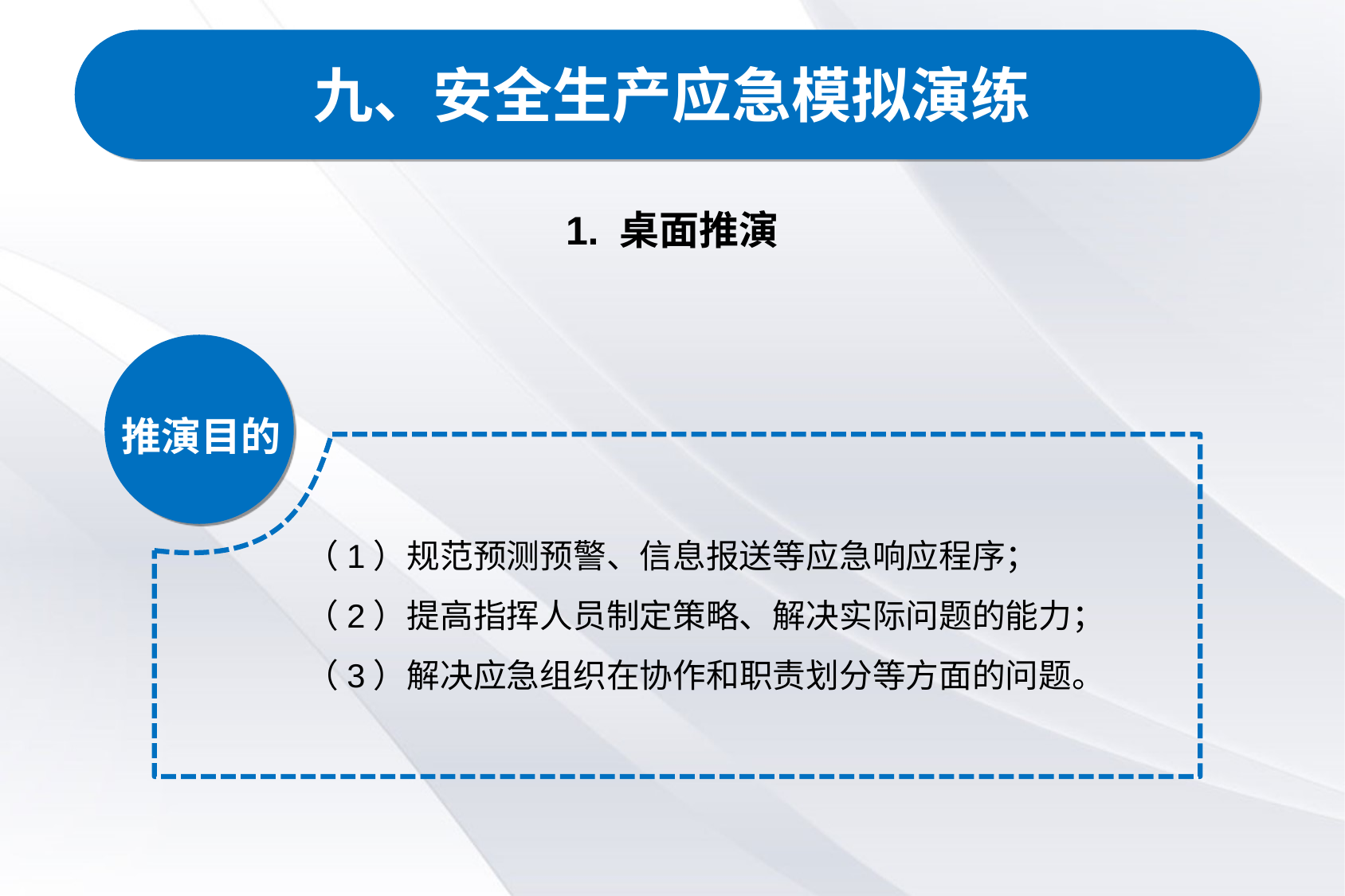

九、安全生产应急模拟演练
# 1. 桌面推演

推演目的

（1）规范预测预警、信息报送等应急响应程序；
（2）提高指挥人员制定策略、解决实际问题的能力；
（3）解决应急组织在协作和职责划分等方面的问题。